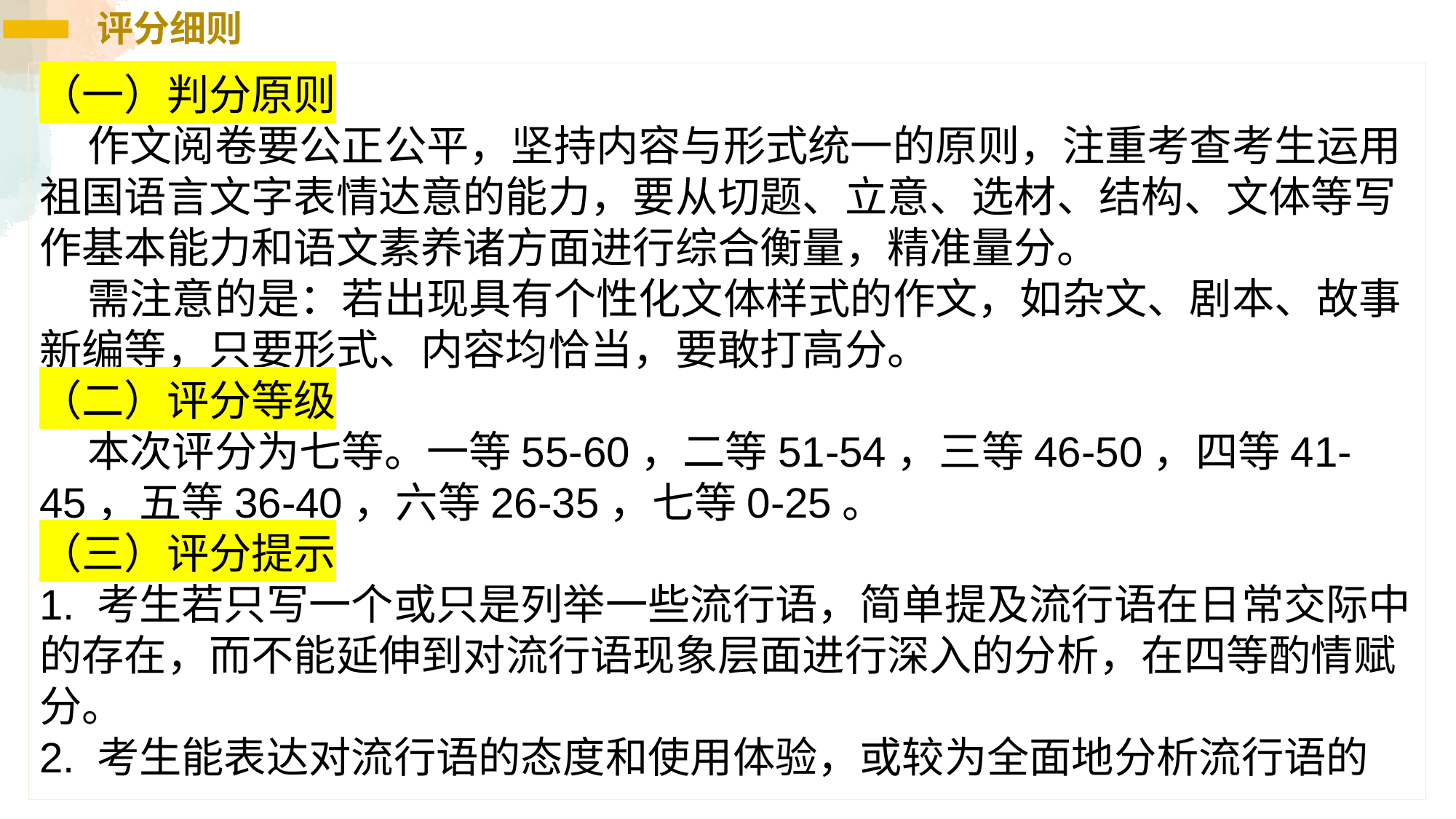

评分细则

（一）判分原则
    作文阅卷要公正公平，坚持内容与形式统一的原则，注重考查考生运用祖国语言文字表情达意的能力，要从切题、立意、选材、结构、文体等写作基本能力和语文素养诸方面进行综合衡量，精准量分。
    需注意的是：若出现具有个性化文体样式的作文，如杂文、剧本、故事新编等，只要形式、内容均恰当，要敢打高分。
（二）评分等级
    本次评分为七等。一等55-60，二等51-54，三等46-50，四等41-45，五等36-40，六等26-35，七等0-25。
（三）评分提示
1. 考生若只写一个或只是列举一些流行语，简单提及流行语在日常交际中的存在，而不能延伸到对流行语现象层面进行深入的分析，在四等酌情赋分。
2. 考生能表达对流行语的态度和使用体验，或较为全面地分析流行语的

年度工作概述
您的内容打在这里，或者通过复制您的文本后，在此框中选择粘贴，并选择只保留文字，建议使用微软雅黑字体。您的内容打在这里，或者通过复制您的文本后，在此框中选择粘贴，并选择只保留文字，建议使用微软雅黑字体。